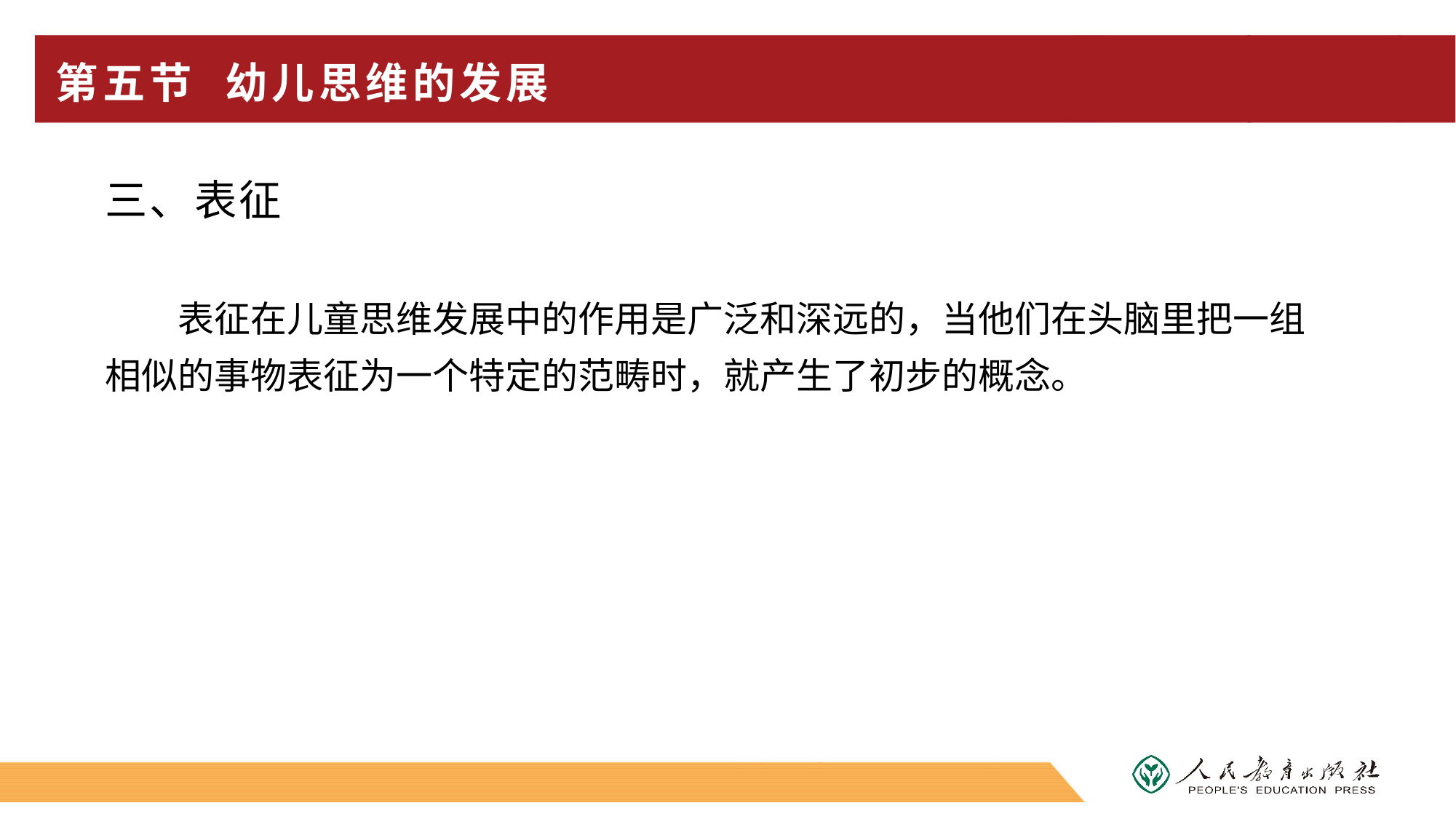

# 第五节  幼儿思维的发展
三、表征
表征在儿童思维发展中的作用是广泛和深远的，当他们在头脑里把一组相似的事物表征为一个特定的范畴时，就产生了初步的概念。